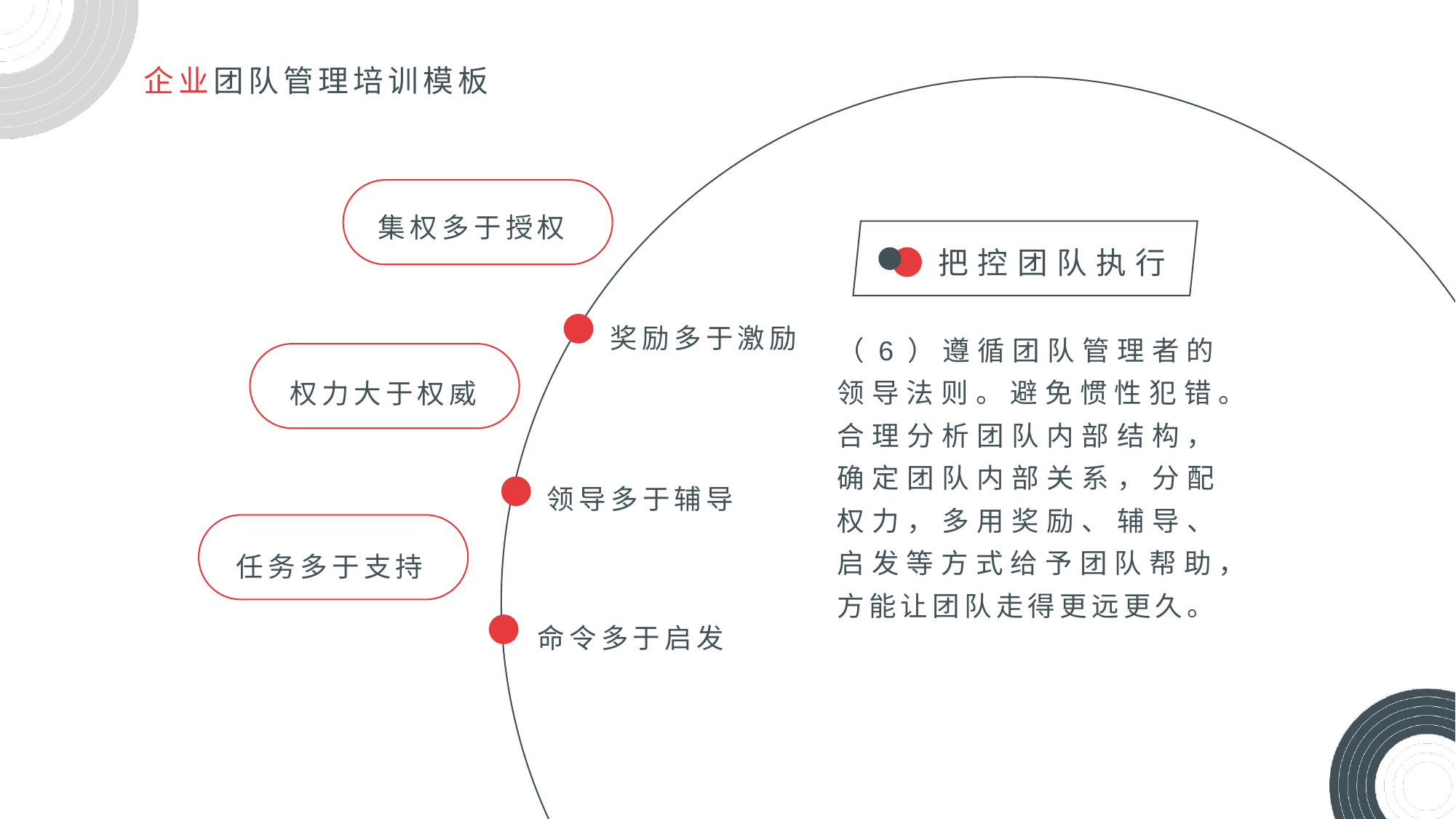

集权多于授权

把控团队执行

奖励多于激励

（6）遵循团队管理者的领导法则。避免惯性犯错。合理分析团队内部结构，确定团队内部关系，分配权力，多用奖励、辅导、启发等方式给予团队帮助，方能让团队走得更远更久。

权力大于权威
领导多于辅导

任务多于支持

命令多于启发